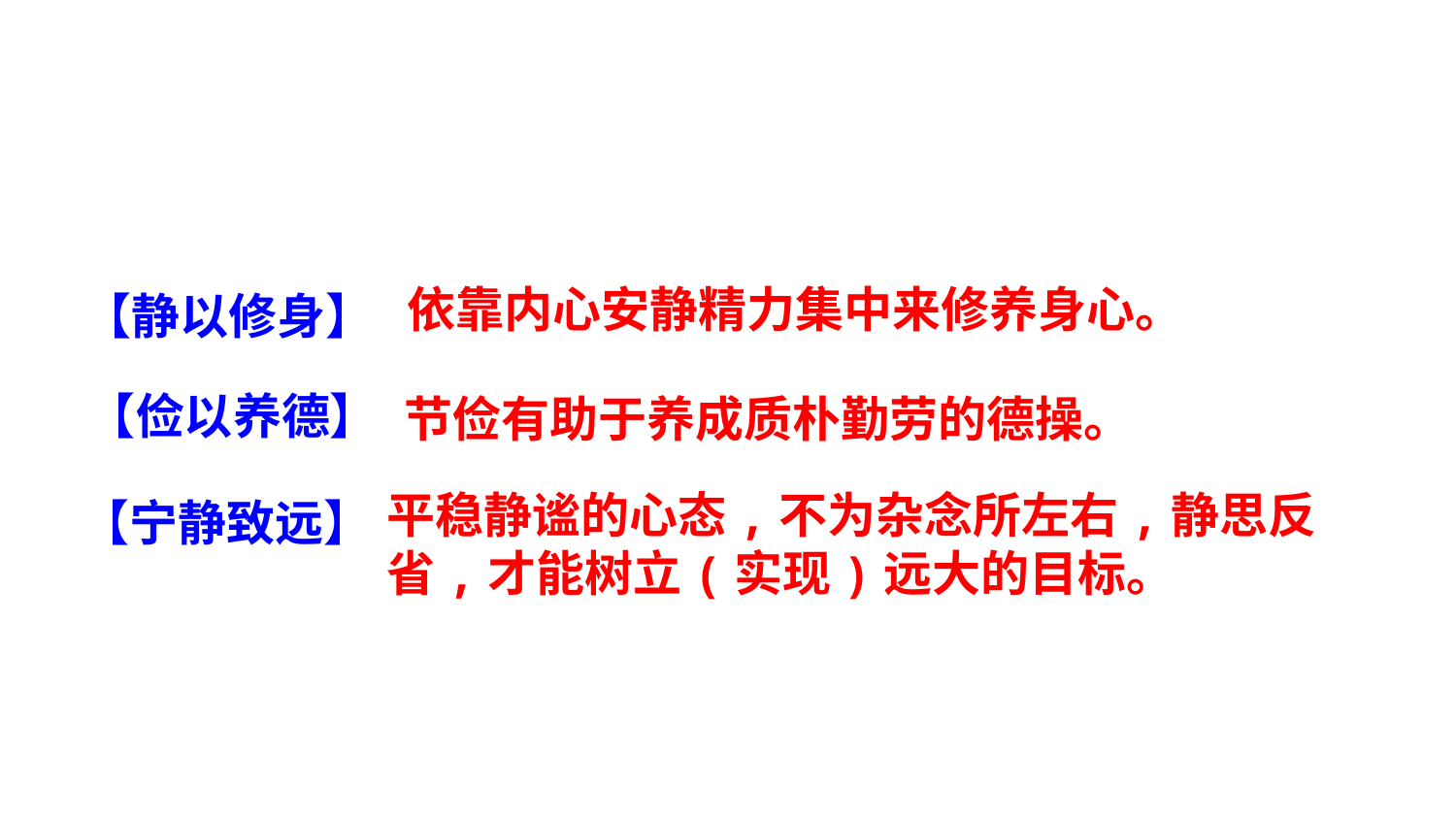

依靠内心安静精力集中来修养身心。
【静以修身】
【俭以养德】
节俭有助于养成质朴勤劳的德操。
平稳静谧的心态,不为杂念所左右,静思反省,才能树立(实现)远大的目标。
【宁静致远】